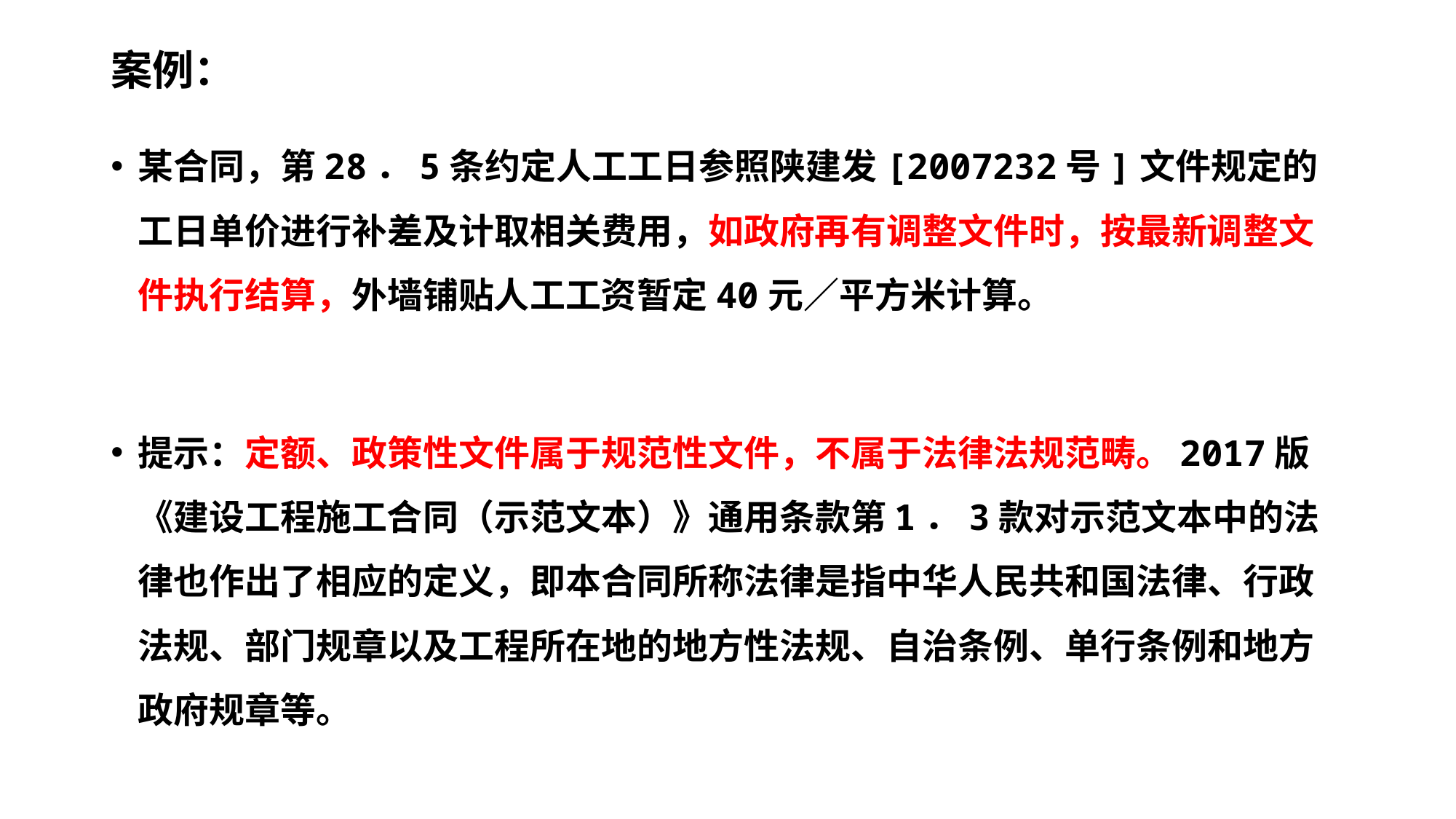

# 案例：
某合同，第28．5条约定人工工日参照陕建发[2007232号]文件规定的工日单价进行补差及计取相关费用，如政府再有调整文件时，按最新调整文件执行结算，外墙铺贴人工工资暂定40元／平方米计算。

提示：定额、政策性文件属于规范性文件，不属于法律法规范畴。2017版《建设工程施工合同（示范文本）》通用条款第1．3款对示范文本中的法律也作出了相应的定义，即本合同所称法律是指中华人民共和国法律、行政法规、部门规章以及工程所在地的地方性法规、自治条例、单行条例和地方政府规章等。